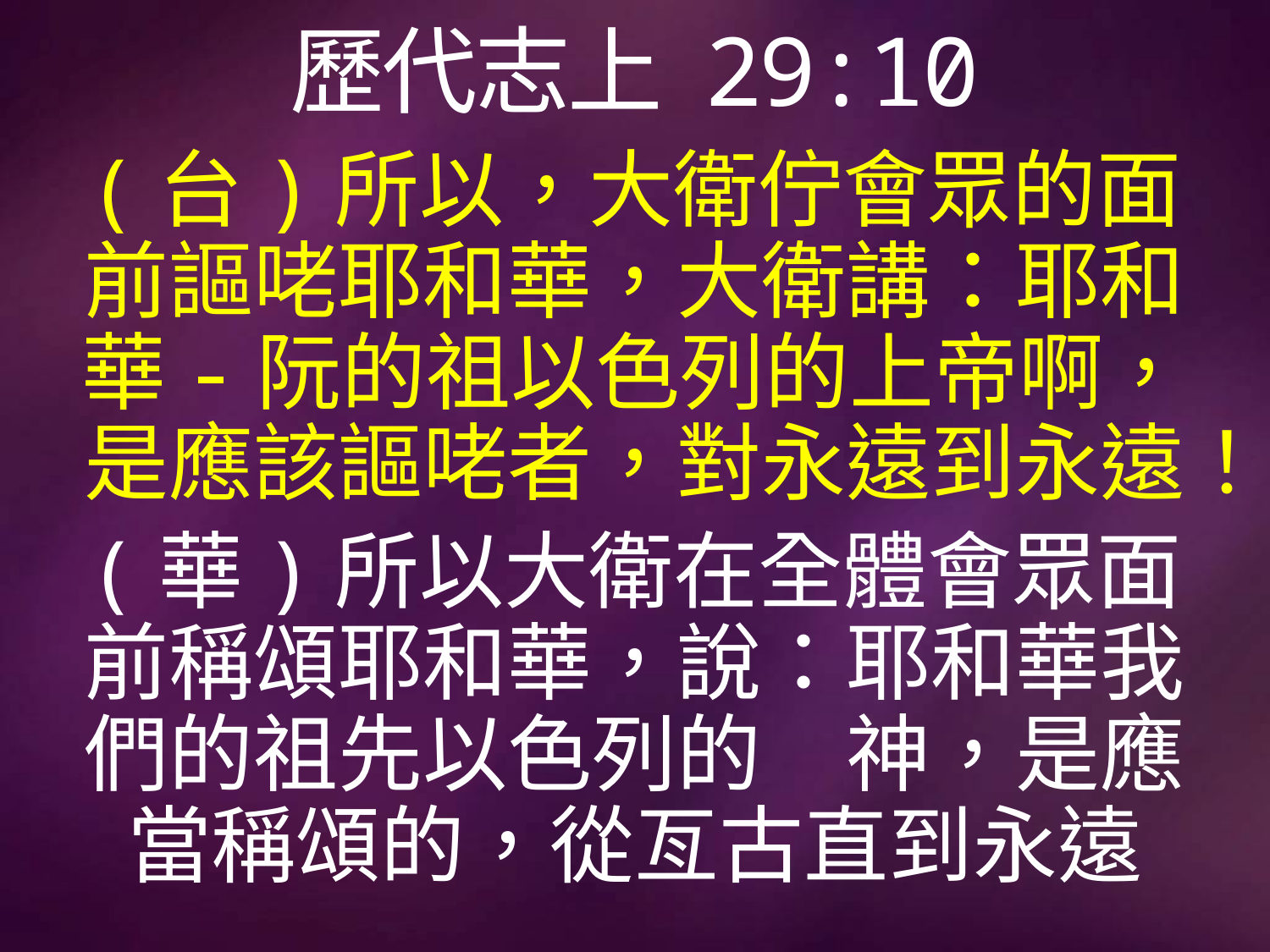

# 歷代志上 29:10
(台)所以，大衛佇會眾的面前謳咾耶和華，大衛講：耶和華-阮的祖以色列的上帝啊，是應該謳咾者，對永遠到永遠！
(華)所以大衛在全體會眾面前稱頌耶和華，說：耶和華我們的祖先以色列的　神，是應當稱頌的，從亙古直到永遠